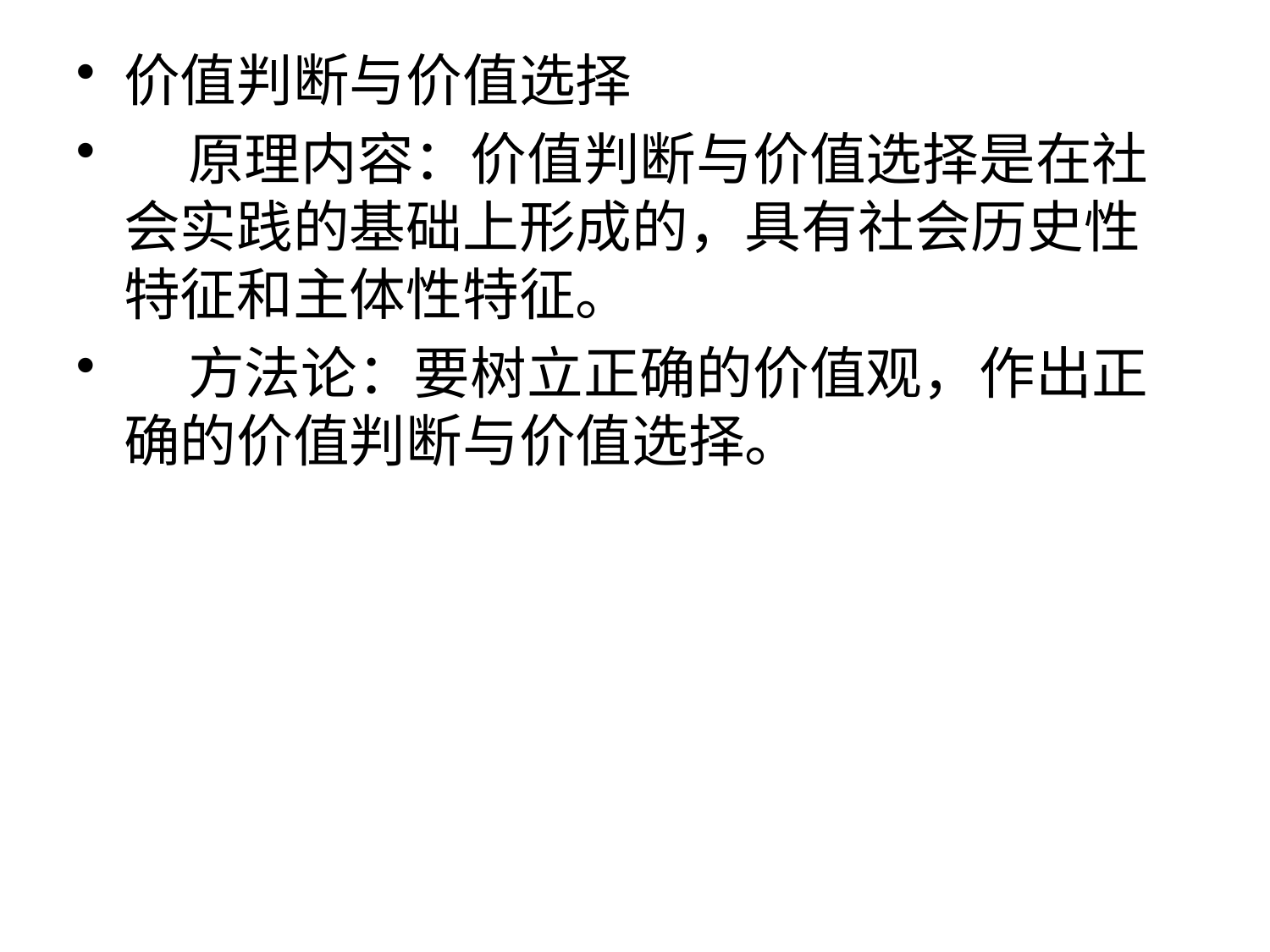

# 价值判断与价值选择
    原理内容：价值判断与价值选择是在社会实践的基础上形成的，具有社会历史性特征和主体性特征。
    方法论：要树立正确的价值观，作出正确的价值判断与价值选择。